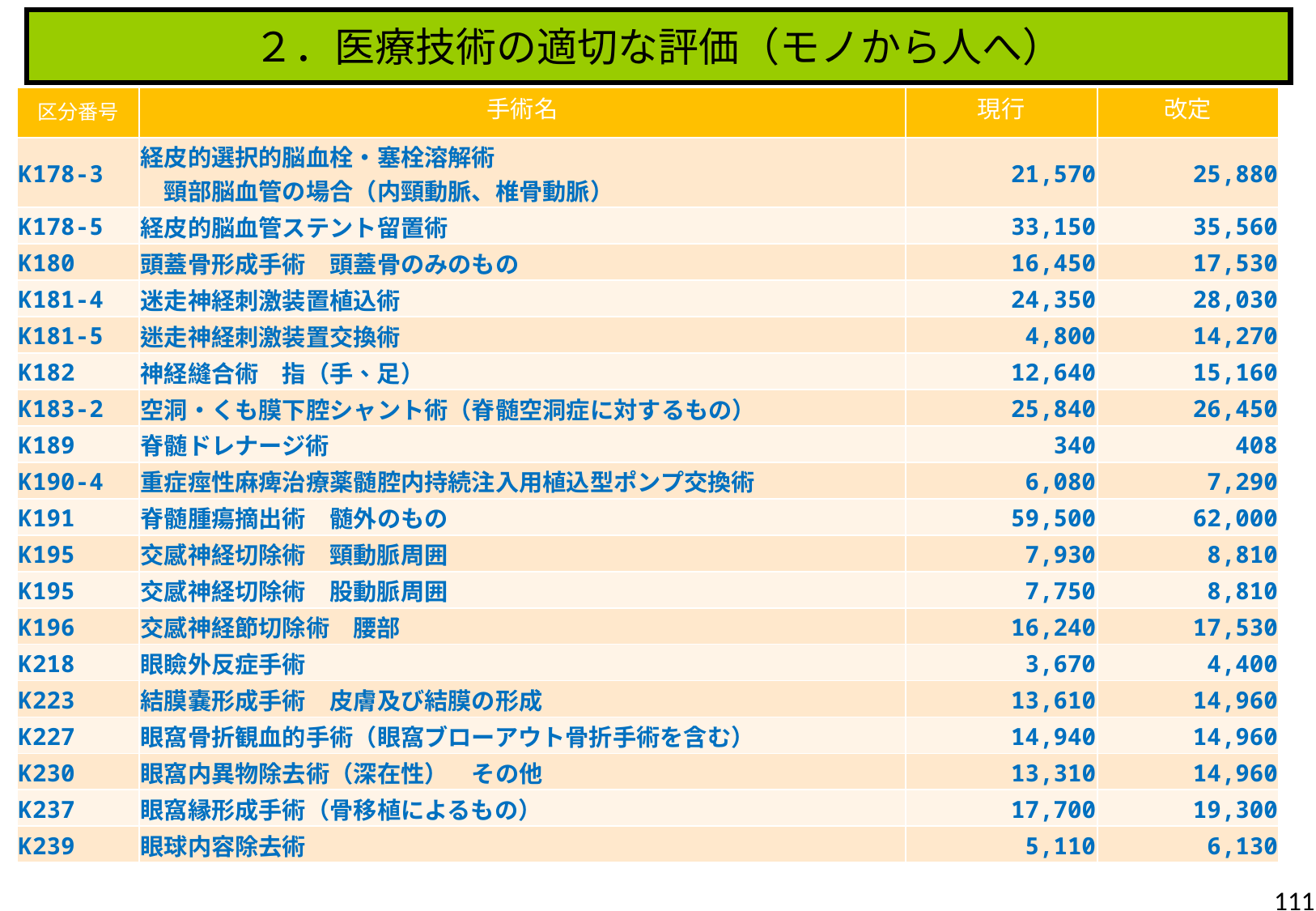

２．医療技術の適切な評価（モノから人へ）
| 区分番号 | 手術名 | 現行 | 改定 |
| --- | --- | --- | --- |
| K178-3 | 経皮的選択的脳血栓・塞栓溶解術 　頸部脳血管の場合（内頸動脈、椎骨動脈） | 21,570 | 25,880 |
| K178-5 | 経皮的脳血管ステント留置術 | 33,150 | 35,560 |
| K180 | 頭蓋骨形成手術　頭蓋骨のみのもの | 16,450 | 17,530 |
| K181-4 | 迷走神経刺激装置植込術 | 24,350 | 28,030 |
| K181-5 | 迷走神経刺激装置交換術 | 4,800 | 14,270 |
| K182 | 神経縫合術　指（手、足） | 12,640 | 15,160 |
| K183-2 | 空洞・くも膜下腔シャント術（脊髄空洞症に対するもの） | 25,840 | 26,450 |
| K189 | 脊髄ドレナージ術 | 340 | 408 |
| K190-4 | 重症痙性麻痺治療薬髄腔内持続注入用植込型ポンプ交換術 | 6,080 | 7,290 |
| K191 | 脊髄腫瘍摘出術　髄外のもの | 59,500 | 62,000 |
| K195 | 交感神経切除術　頸動脈周囲 | 7,930 | 8,810 |
| K195 | 交感神経切除術　股動脈周囲 | 7,750 | 8,810 |
| K196 | 交感神経節切除術　腰部 | 16,240 | 17,530 |
| K218 | 眼瞼外反症手術 | 3,670 | 4,400 |
| K223 | 結膜嚢形成手術　皮膚及び結膜の形成 | 13,610 | 14,960 |
| K227 | 眼窩骨折観血的手術（眼窩ブローアウト骨折手術を含む） | 14,940 | 14,960 |
| K230 | 眼窩内異物除去術（深在性）　その他 | 13,310 | 14,960 |
| K237 | 眼窩縁形成手術（骨移植によるもの） | 17,700 | 19,300 |
| K239 | 眼球内容除去術 | 5,110 | 6,130 |
111